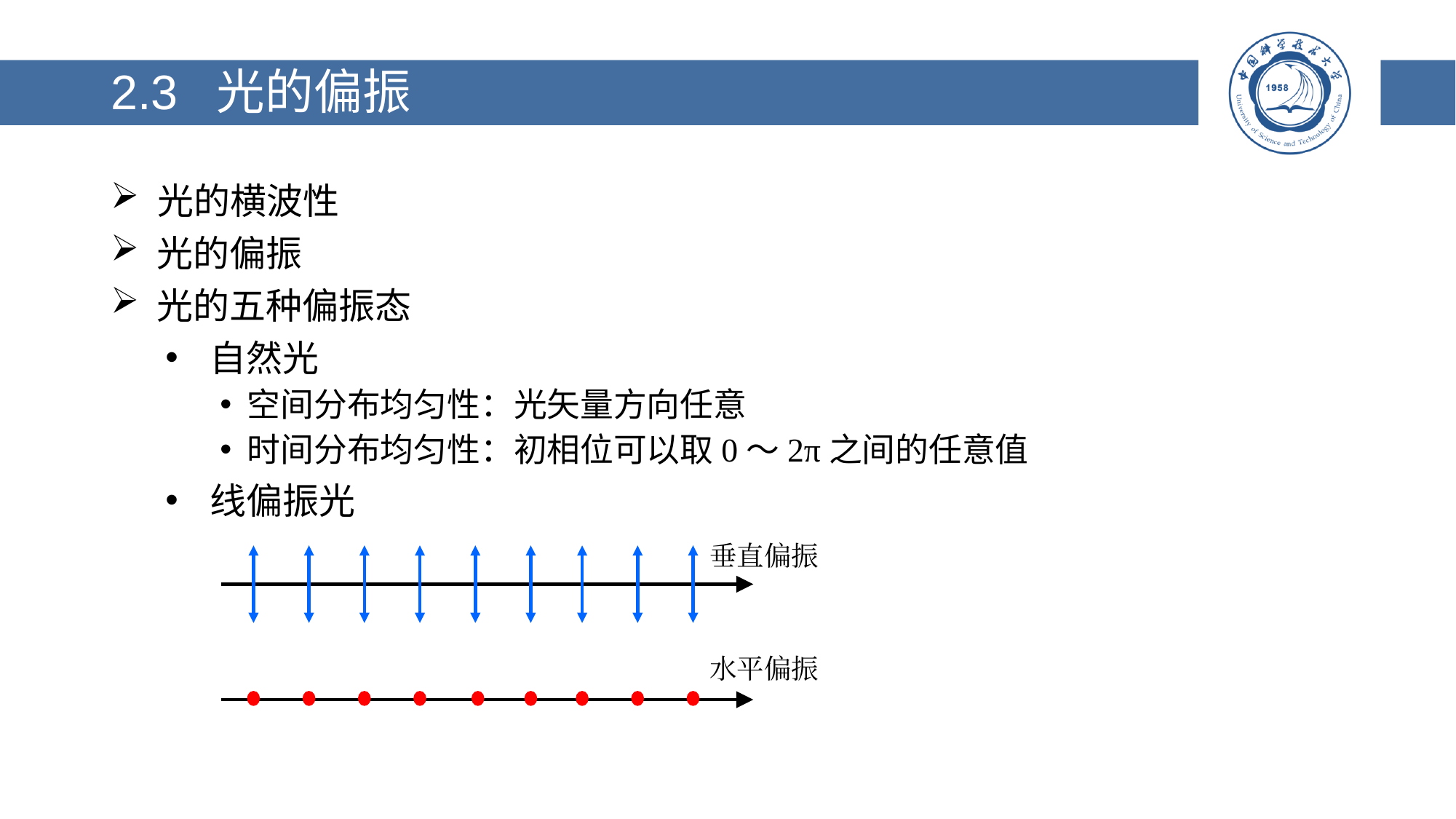

# 2.3  光的偏振
 光的横波性
 光的偏振
 光的五种偏振态
 自然光
空间分布均匀性：光矢量方向任意
时间分布均匀性：初相位可以取0～2π之间的任意值
 线偏振光

垂直偏振
水平偏振